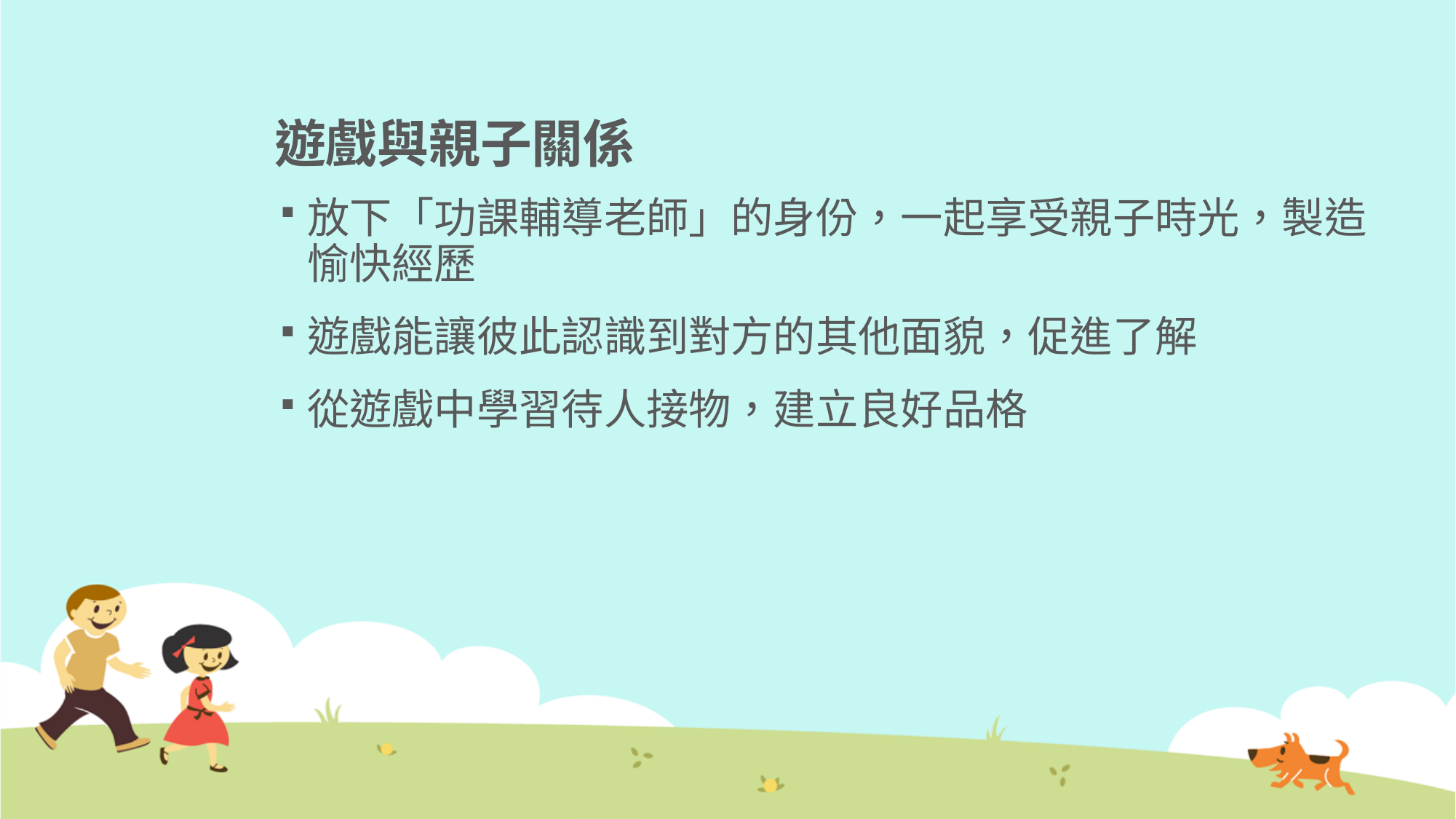

# 遊戲與親子關係
放下「功課輔導老師」的身份，一起享受親子時光，製造愉快經歷
遊戲能讓彼此認識到對方的其他面貌，促進了解
從遊戲中學習待人接物，建立良好品格